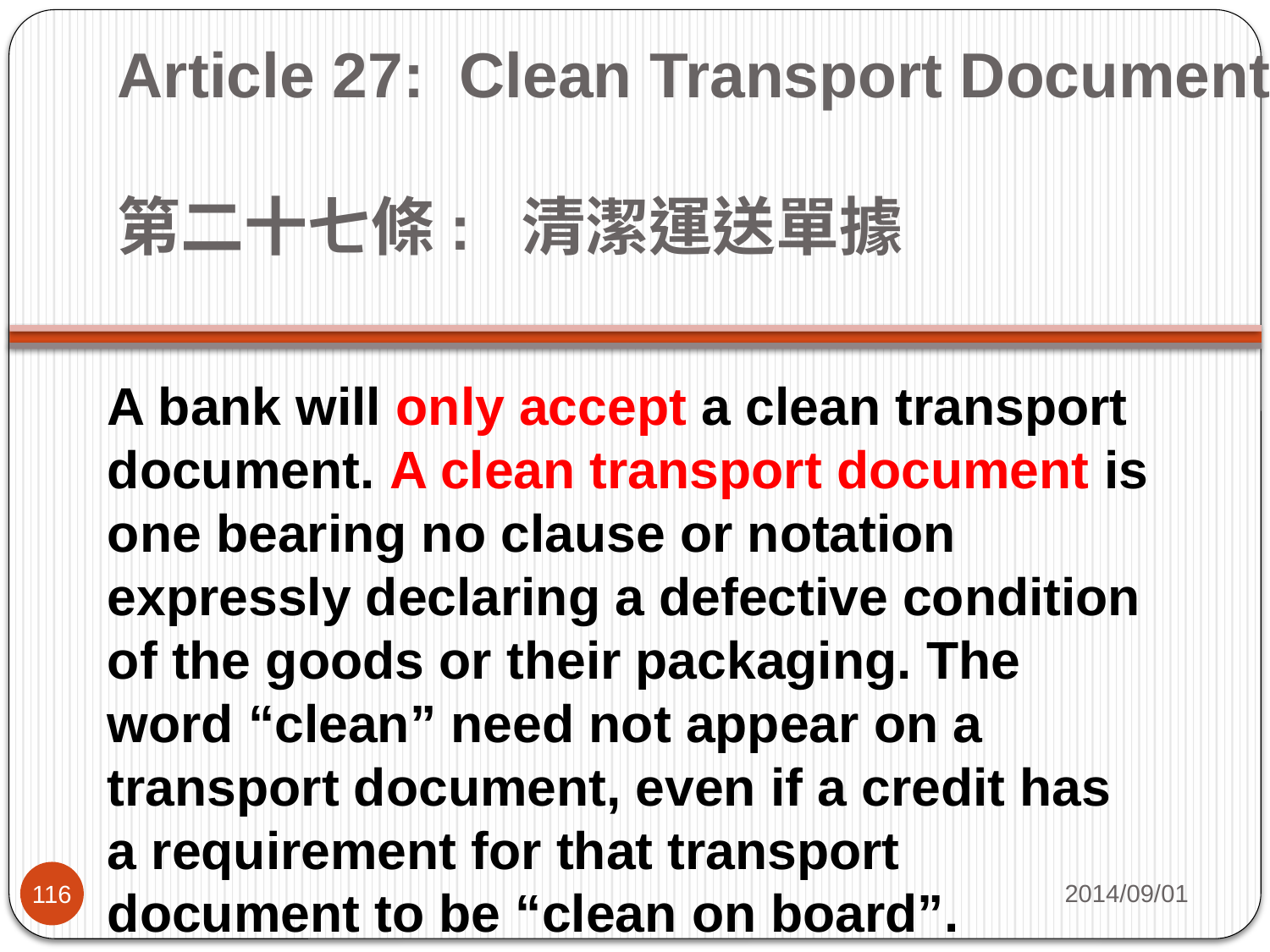

# Article 27:  Clean Transport Document  第二十七條:  清潔運送單據
A bank will only accept a clean transport document. A clean transport document is one bearing no clause or notation expressly declaring a defective condition of the goods or their packaging. The word “clean” need not appear on a transport document, even if a credit has a requirement for that transport document to be “clean on board”.
2014/09/01
116